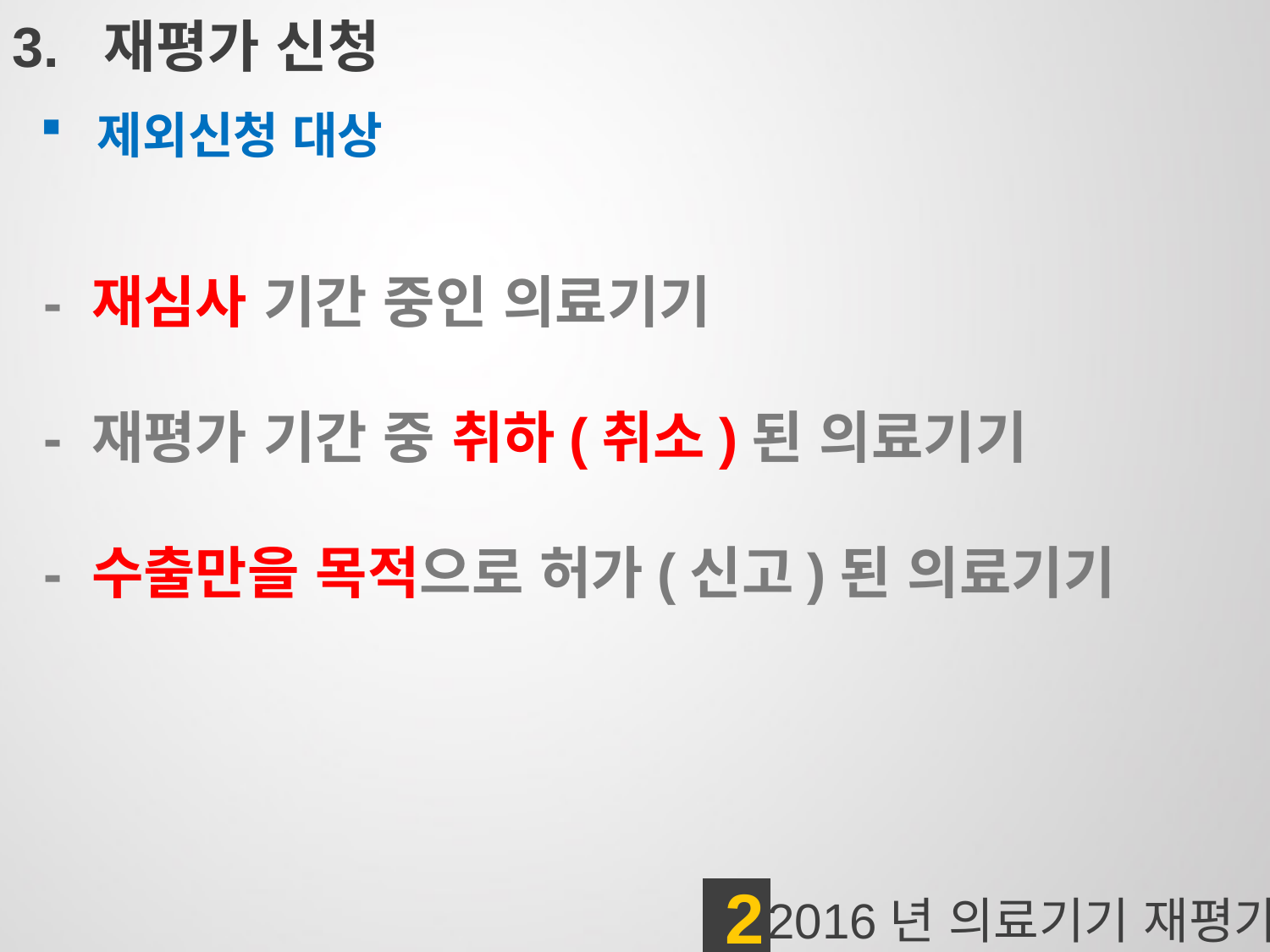

3.  재평가 신청
  제외신청 대상

- 재심사 기간 중인 의료기기
- 재평가 기간 중 취하(취소)된 의료기기
- 수출만을 목적으로 허가(신고)된 의료기기
2

2016년 의료기기 재평가